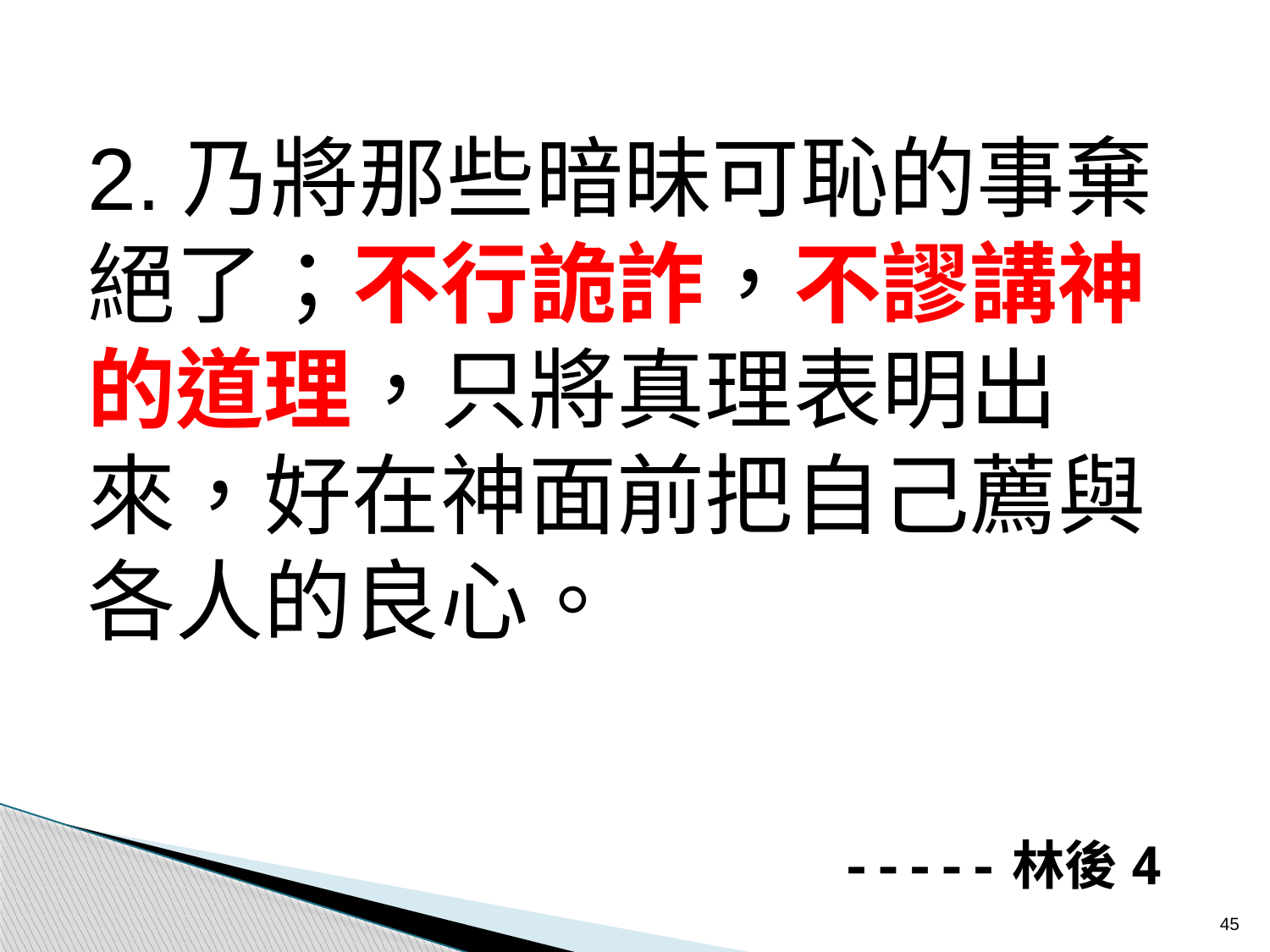

2.乃將那些暗昧可恥的事棄絕了；不行詭詐，不謬講神的道理，只將真理表明出來，好在神面前把自己薦與各人的良心。
-----林後4
45